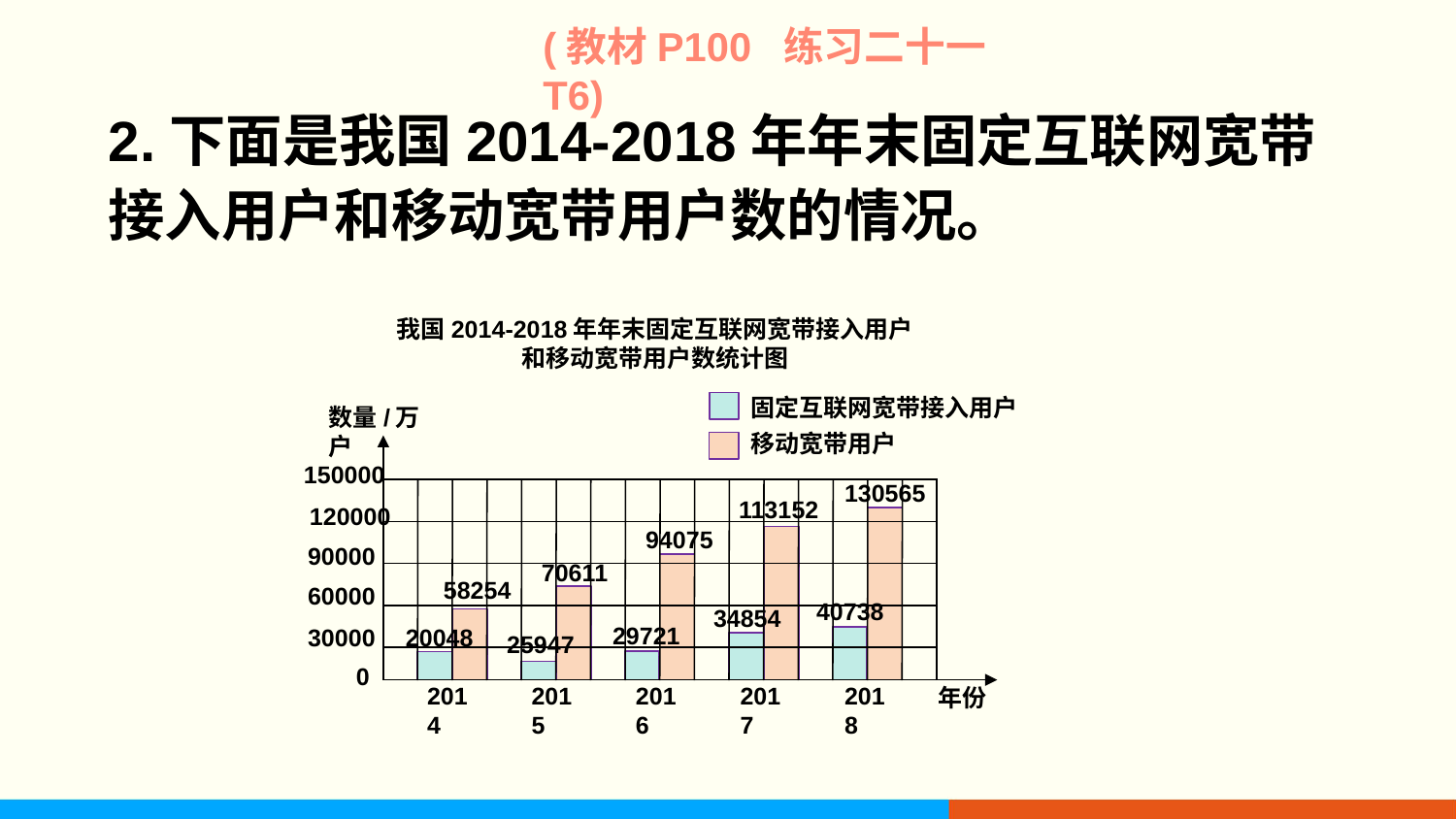

(教材P100  练习二十一T6)
2.下面是我国2014-2018年年末固定互联网宽带接入用户和移动宽带用户数的情况。
我国2014-2018年年末固定互联网宽带接入用户和移动宽带用户数统计图
固定互联网宽带接入用户

移动宽带用户

数量/万户
150000
120000
90000
60000
30000
2014
2015
2016
2017
2018
130565
113152

94075

70611

58254

40738
34854

29721
20048
25947

0

年份